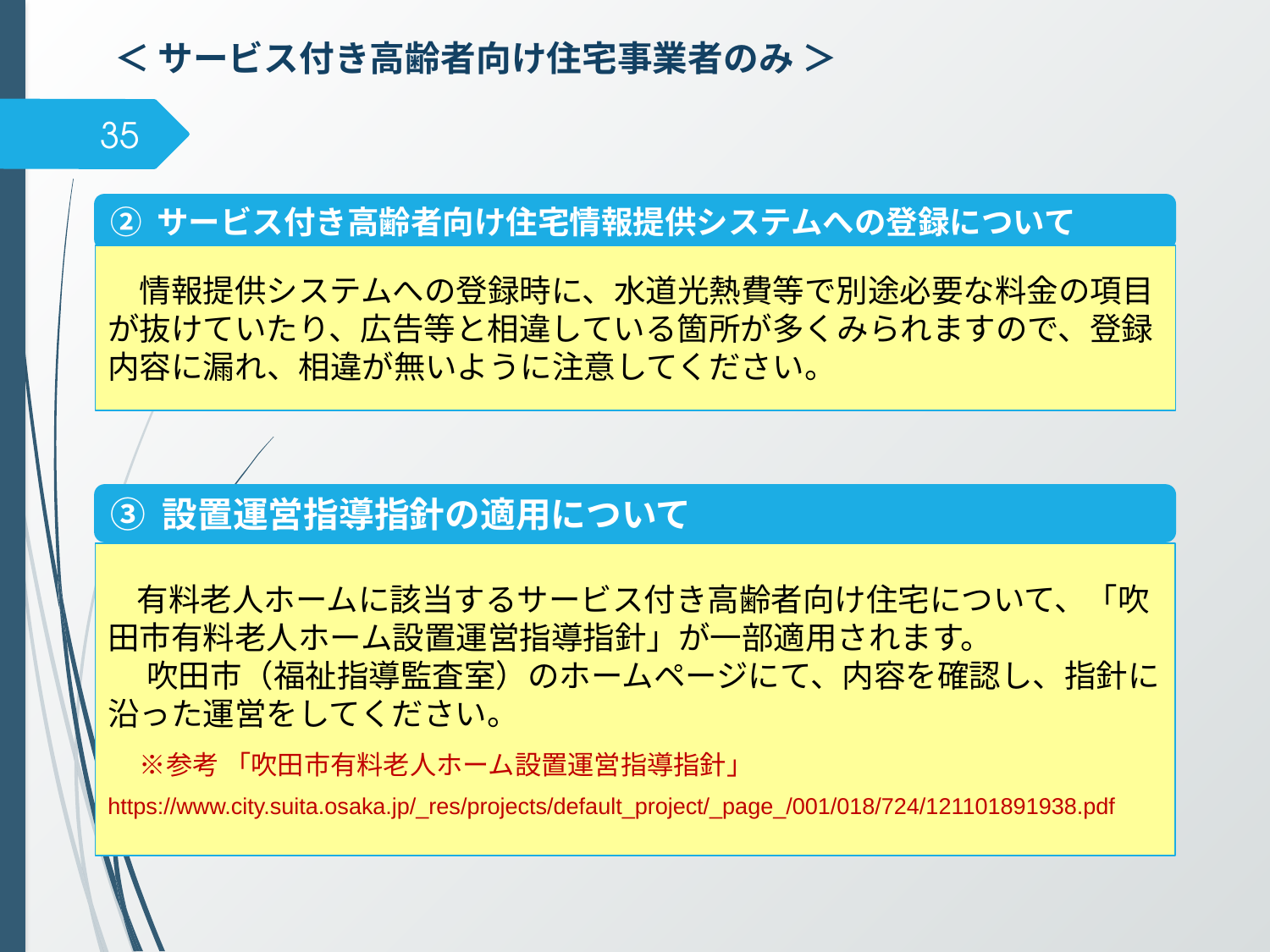

＜ サービス付き高齢者向け住宅事業者のみ ＞
35
② サービス付き高齢者向け住宅情報提供システムへの登録について
　情報提供システムへの登録時に、水道光熱費等で別途必要な料金の項目が抜けていたり、広告等と相違している箇所が多くみられますので、登録内容に漏れ、相違が無いように注意してください。
③ 設置運営指導指針の適用について
   有料老人ホームに該当するサービス付き高齢者向け住宅について、「吹田市有料老人ホーム設置運営指導指針」が一部適用されます。
　 吹田市（福祉指導監査室）のホームページにて、内容を確認し、指針に沿った運営をしてください。
　※参考 「吹田市有料老人ホーム設置運営指導指針」
https://www.city.suita.osaka.jp/_res/projects/default_project/_page_/001/018/724/121101891938.pdf